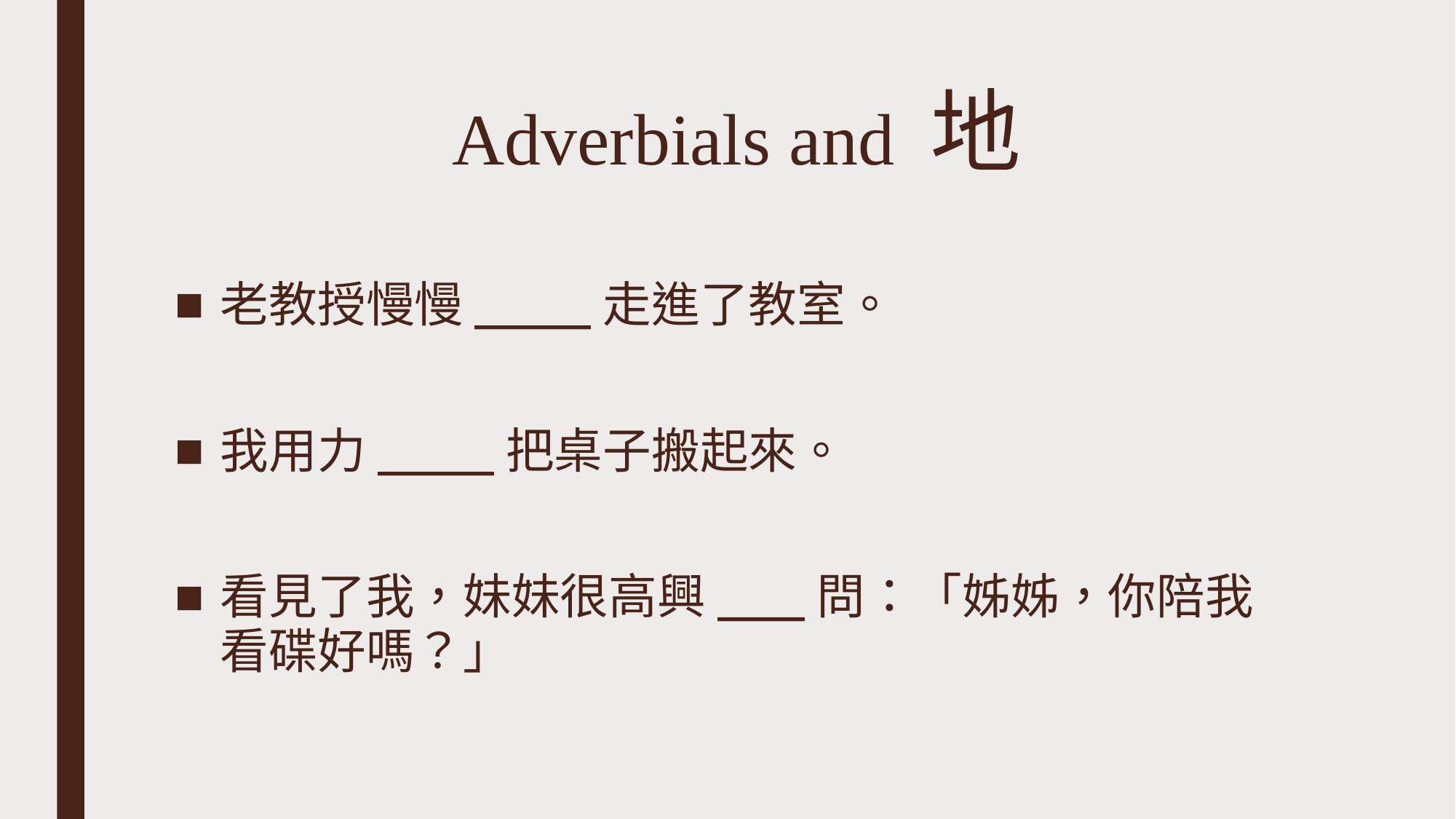

# Adverbials and 地
老教授慢慢____走進了教室。

我用力____把桌子搬起來。

看見了我，妹妹很高興___問：「姊姊，你陪我看碟好嗎？」